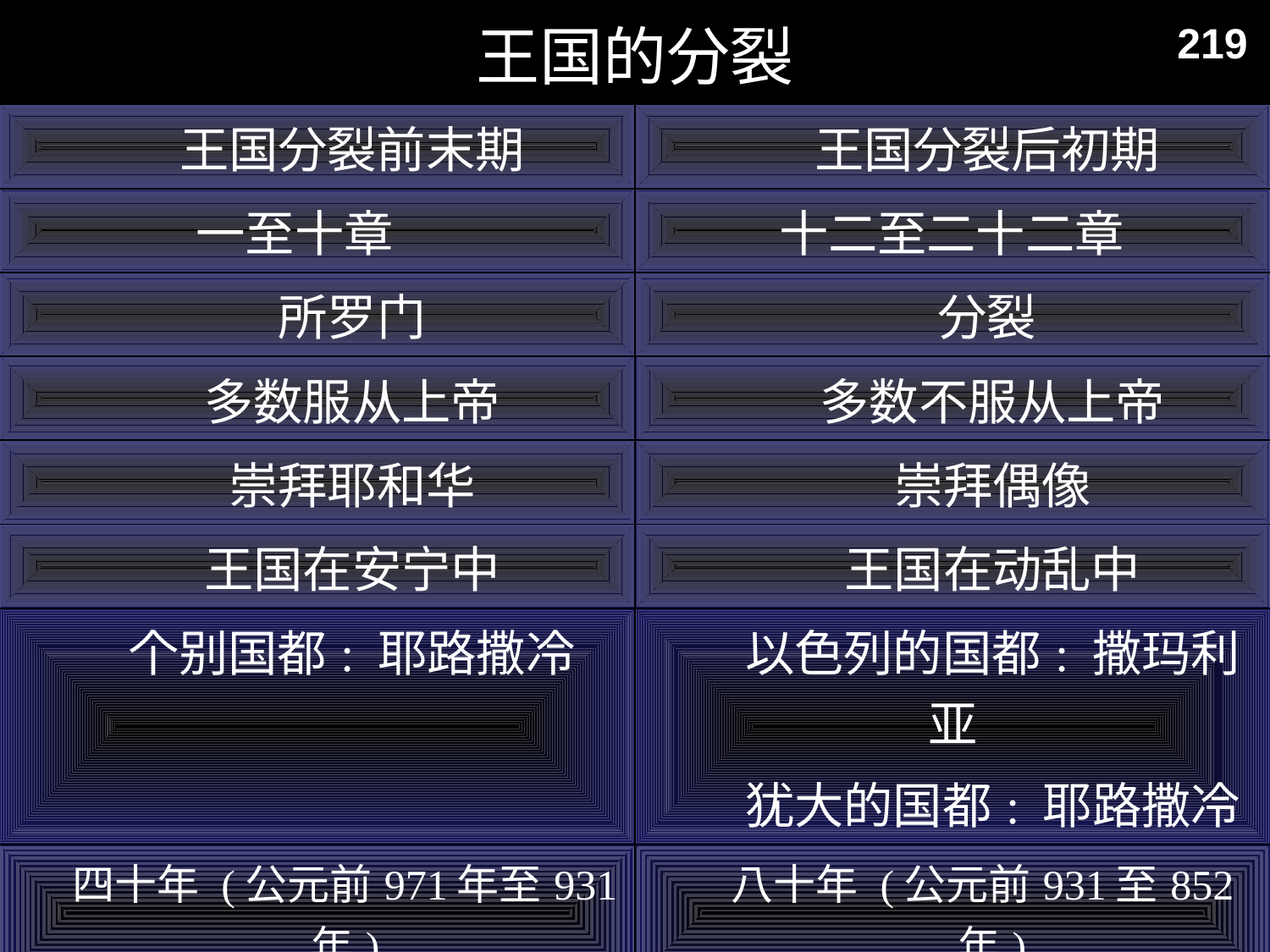

# Book Chart
| 王国的分裂 |  |  |  |  |  |  |
| --- | --- | --- | --- | --- | --- | --- |
| 王国分裂前末期 |  |  | 王国分裂后初期 |  |  |  |
| 一至十章 |  |  | 十二至二十二章 |  |  |  |
| 所罗门 |  |  | 分裂 |  |  |  |
| 多数服从上帝 |  |  | 多数不服从上帝 |  |  |  |
| 崇拜耶和华 |  |  | 崇拜偶像 |  |  |  |
| 王国在安宁中 |  |  | 王国在动乱中 |  |  |  |
| 个别国都: 耶路撒冷 |  |  | 以色列的国都: 撒玛利亚 犹大的国都: 耶路撒冷 |  |  |  |
| 四十年 (公元前971年至931年) |  |  | 八十年 (公元前931至852年) |  |  |  |
| 设立: 清洗 1–2 | 升起 : 服从 3–8 | 衰落: 不服从 9–11 | "耶罗波安"与 "罗波安" 12–14 | 其他国王 15:1 – 16:28 | 亚哈与以利亚 16:29 – 22:40 | 其他国王 22:41- 53 |
219